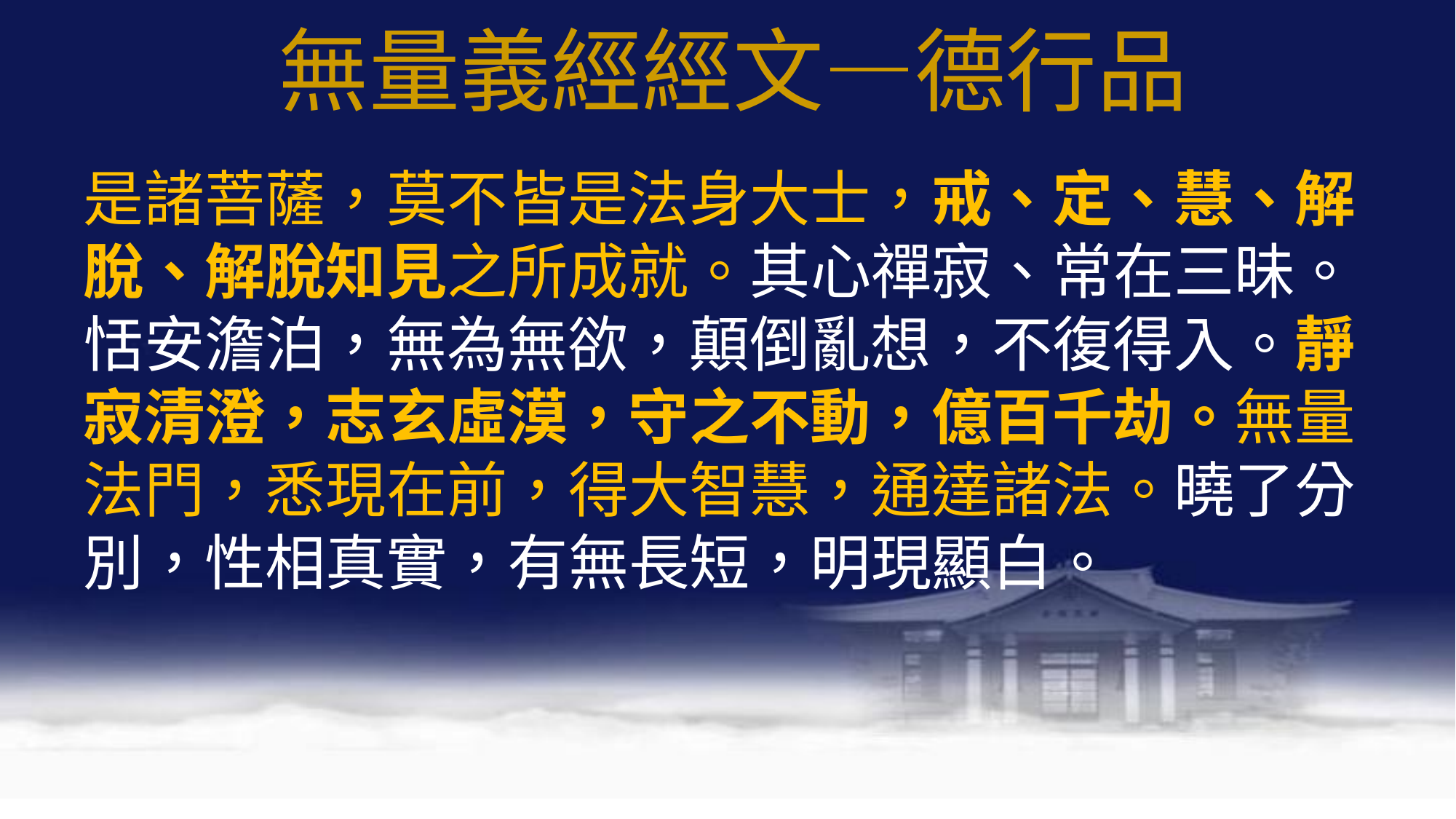

# 無量義經經文—德行品
是諸菩薩，莫不皆是法身大士，戒、定、慧、解脫、解脫知見之所成就。其心禪寂、常在三昧。恬安澹泊，無為無欲，顛倒亂想，不復得入。靜寂清澄，志玄虛漠，守之不動，億百千劫。無量法門，悉現在前，得大智慧，通達諸法。曉了分別，性相真實，有無長短，明現顯白。